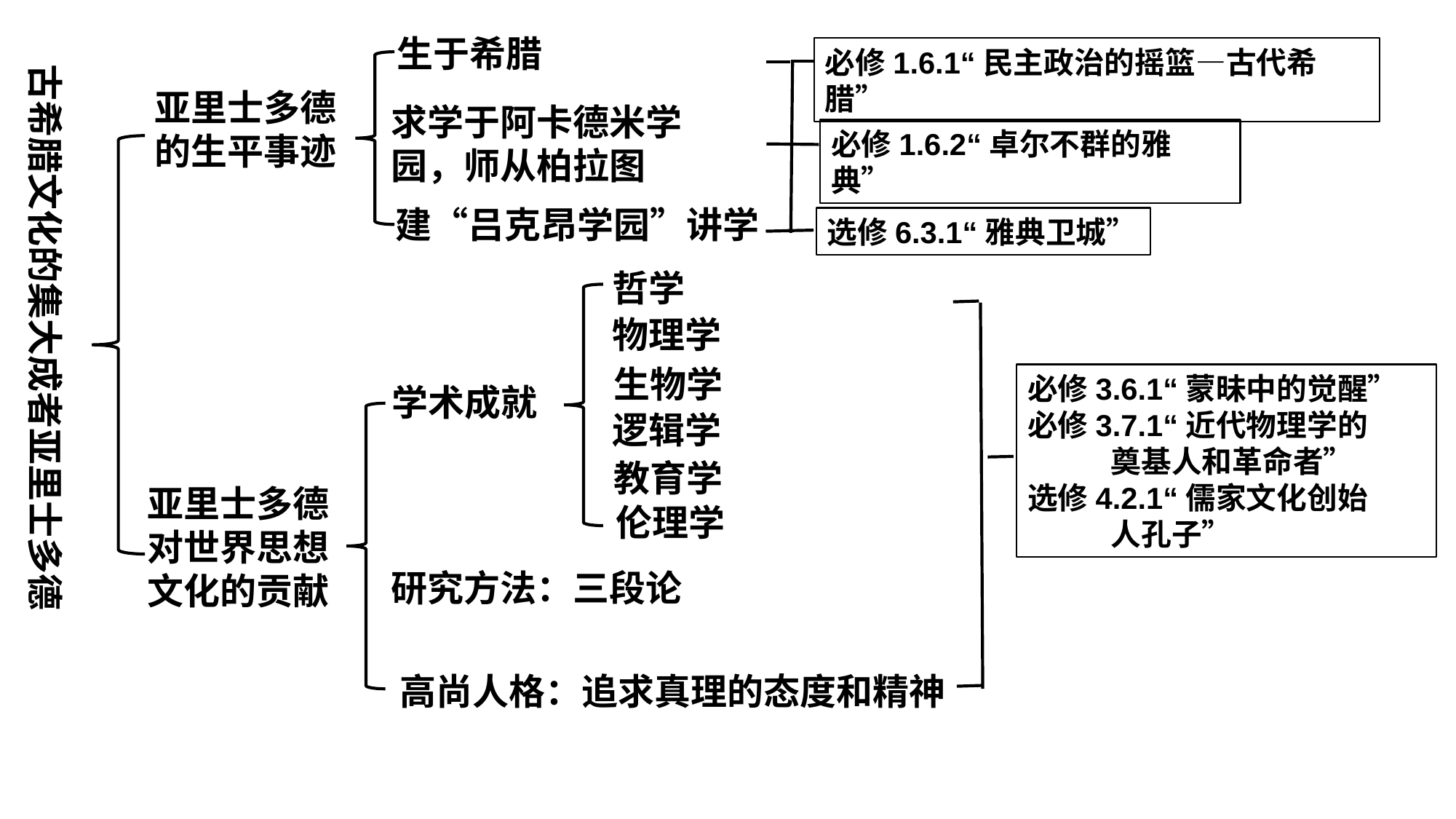

生于希腊
求学于阿卡德米学园，师从柏拉图
建“吕克昂学园”讲学
必修1.6.1“民主政治的摇篮—古代希腊”
必修1.6.2“卓尔不群的雅典”
选修6.3.1“雅典卫城”

亚里士多德的生平事迹
古希腊文化的集大成者亚里士多德

哲学

物理学
生物学
学术成就
逻辑学
教育学
伦理学
必修3.6.1“蒙昧中的觉醒”
必修3.7.1“近代物理学的
           奠基人和革命者”
选修4.2.1“儒家文化创始
           人孔子”

亚里士多德对世界思想文化的贡献
研究方法：三段论
高尚人格：追求真理的态度和精神